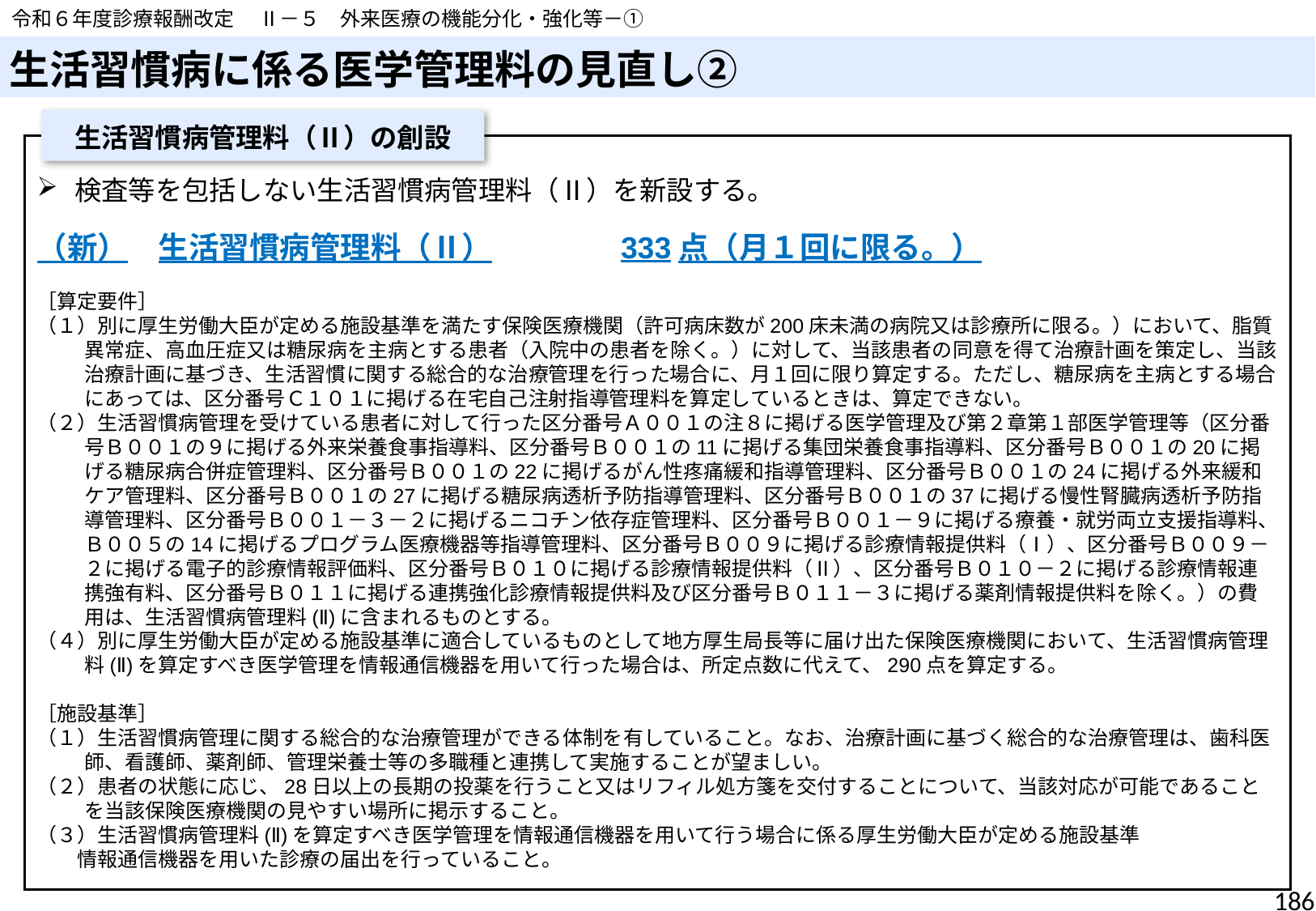

令和６年度診療報酬改定　 Ⅱ－５　外来医療の機能分化・強化等－①
# 生活習慣病に係る医学管理料の見直し②
生活習慣病管理料（Ⅱ）の創設

検査等を包括しない生活習慣病管理料（Ⅱ）を新設する。

（新）　生活習慣病管理料（Ⅱ）　　　　333点（月１回に限る。）

［算定要件］
（１）別に厚生労働大臣が定める施設基準を満たす保険医療機関（許可病床数が200床未満の病院又は診療所に限る。）において、脂質異常症、高血圧症又は糖尿病を主病とする患者（入院中の患者を除く。）に対して、当該患者の同意を得て治療計画を策定し、当該治療計画に基づき、生活習慣に関する総合的な治療管理を行った場合に、月１回に限り算定する。ただし、糖尿病を主病とする場合にあっては、区分番号Ｃ１０１に掲げる在宅自己注射指導管理料を算定しているときは、算定できない。
（２）生活習慣病管理を受けている患者に対して行った区分番号Ａ００１の注８に掲げる医学管理及び第２章第１部医学管理等（区分番号Ｂ００１の９に掲げる外来栄養食事指導料、区分番号Ｂ００１の11に掲げる集団栄養食事指導料、区分番号Ｂ００１の20に掲げる糖尿病合併症管理料、区分番号Ｂ００１の22に掲げるがん性疼痛緩和指導管理料、区分番号Ｂ００１の24に掲げる外来緩和ケア管理料、区分番号Ｂ００１の27に掲げる糖尿病透析予防指導管理料、区分番号Ｂ００１の37に掲げる慢性腎臓病透析予防指導管理料、区分番号Ｂ００１－３－２に掲げるニコチン依存症管理料、区分番号Ｂ００１－９に掲げる療養・就労両立支援指導料、Ｂ００５の14に掲げるプログラム医療機器等指導管理料、区分番号Ｂ００９に掲げる診療情報提供料（Ⅰ）、区分番号Ｂ００９－２に掲げる電子的診療情報評価料、区分番号Ｂ０１０に掲げる診療情報提供料（Ⅱ）、区分番号Ｂ０１０－２に掲げる診療情報連携強有料、区分番号Ｂ０１１に掲げる連携強化診療情報提供料及び区分番号Ｂ０１１－３に掲げる薬剤情報提供料を除く。）の費用は、生活習慣病管理料(Ⅱ)に含まれるものとする。
（４）別に厚生労働大臣が定める施設基準に適合しているものとして地方厚生局長等に届け出た保険医療機関において、生活習慣病管理料(Ⅱ)を算定すべき医学管理を情報通信機器を用いて行った場合は、所定点数に代えて、290点を算定する。

［施設基準］
（１）生活習慣病管理に関する総合的な治療管理ができる体制を有していること。なお、治療計画に基づく総合的な治療管理は、歯科医師、看護師、薬剤師、管理栄養士等の多職種と連携して実施することが望ましい。
（２）患者の状態に応じ、28日以上の長期の投薬を行うこと又はリフィル処方箋を交付することについて、当該対応が可能であることを当該保険医療機関の見やすい場所に掲示すること。
（３）生活習慣病管理料(Ⅱ)を算定すべき医学管理を情報通信機器を用いて行う場合に係る厚生労働大臣が定める施設基準
　　情報通信機器を用いた診療の届出を行っていること。

186